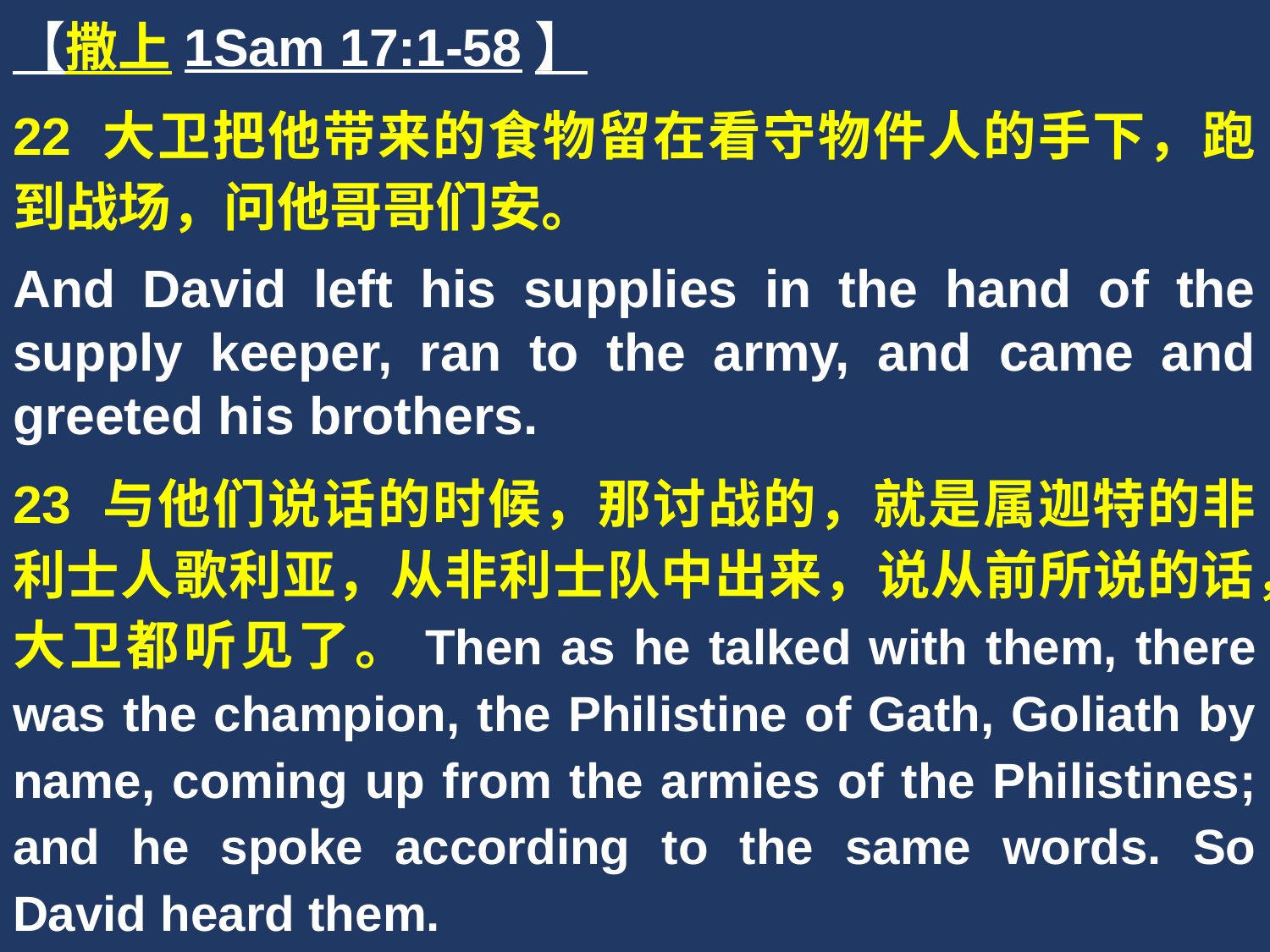

【撒上1Sam 17:1-58】
22 大卫把他带来的食物留在看守物件人的手下，跑到战场，问他哥哥们安。
And David left his supplies in the hand of the supply keeper, ran to the army, and came and greeted his brothers.
23 与他们说话的时候，那讨战的，就是属迦特的非利士人歌利亚，从非利士队中出来，说从前所说的话，大卫都听见了。Then as he talked with them, there was the champion, the Philistine of Gath, Goliath by name, coming up from the armies of the Philistines; and he spoke according to the same words. So David heard them.